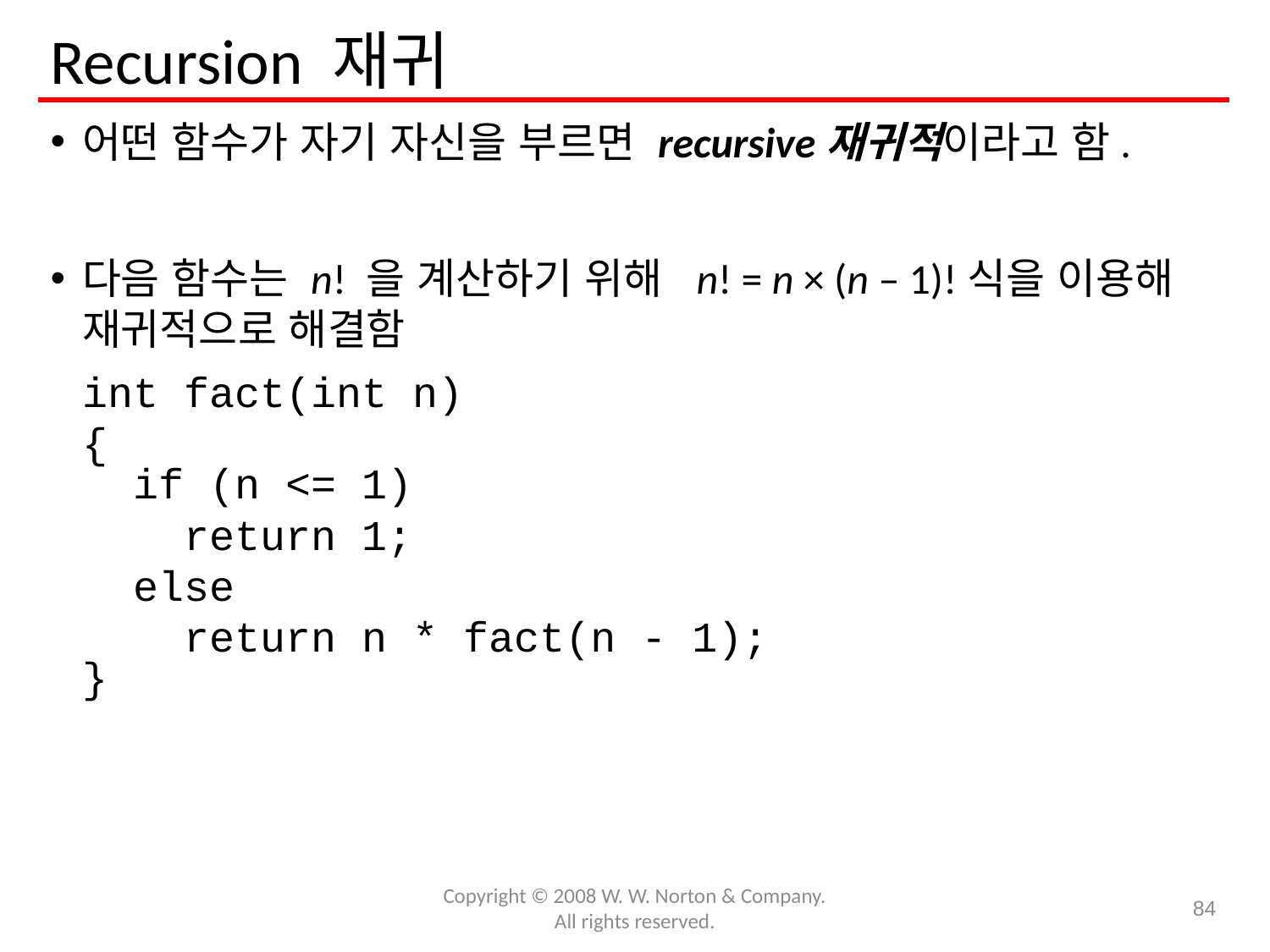

# Recursion 재귀
어떤 함수가 자기 자신을 부르면 recursive재귀적이라고 함.

다음 함수는 n! 을 계산하기 위해  n! = n × (n – 1)!식을 이용해 재귀적으로 해결함
	int fact(int n)
	{
	  if (n <= 1)
	    return 1;
	  else
	    return n * fact(n - 1);
	}
Copyright © 2008 W. W. Norton & Company.
All rights reserved.
84